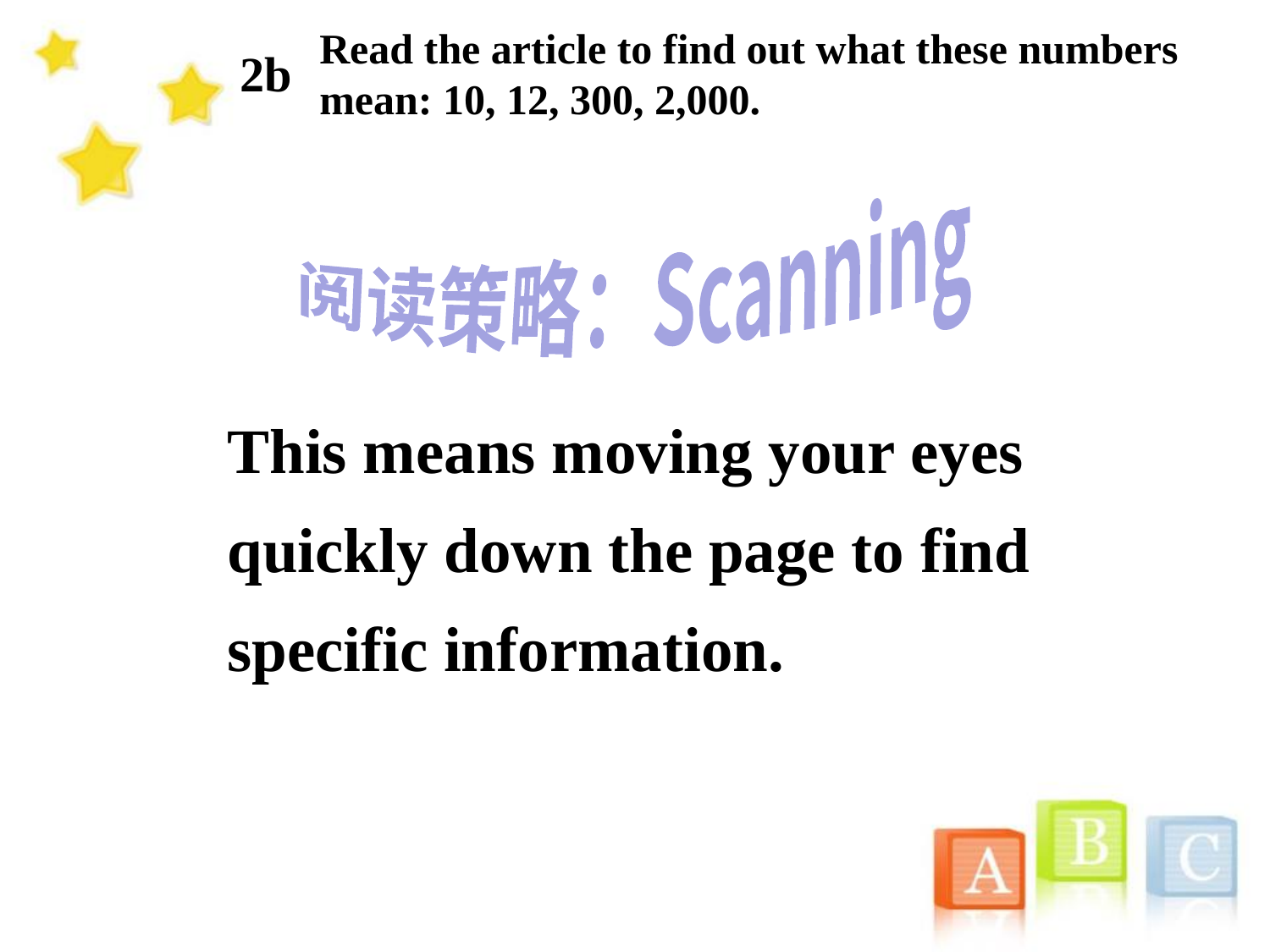

Read the article to find out what these numbers mean: 10, 12, 300, 2,000.
2b
阅读策略：Scanning
This means moving your eyes quickly down the page to find specific information.